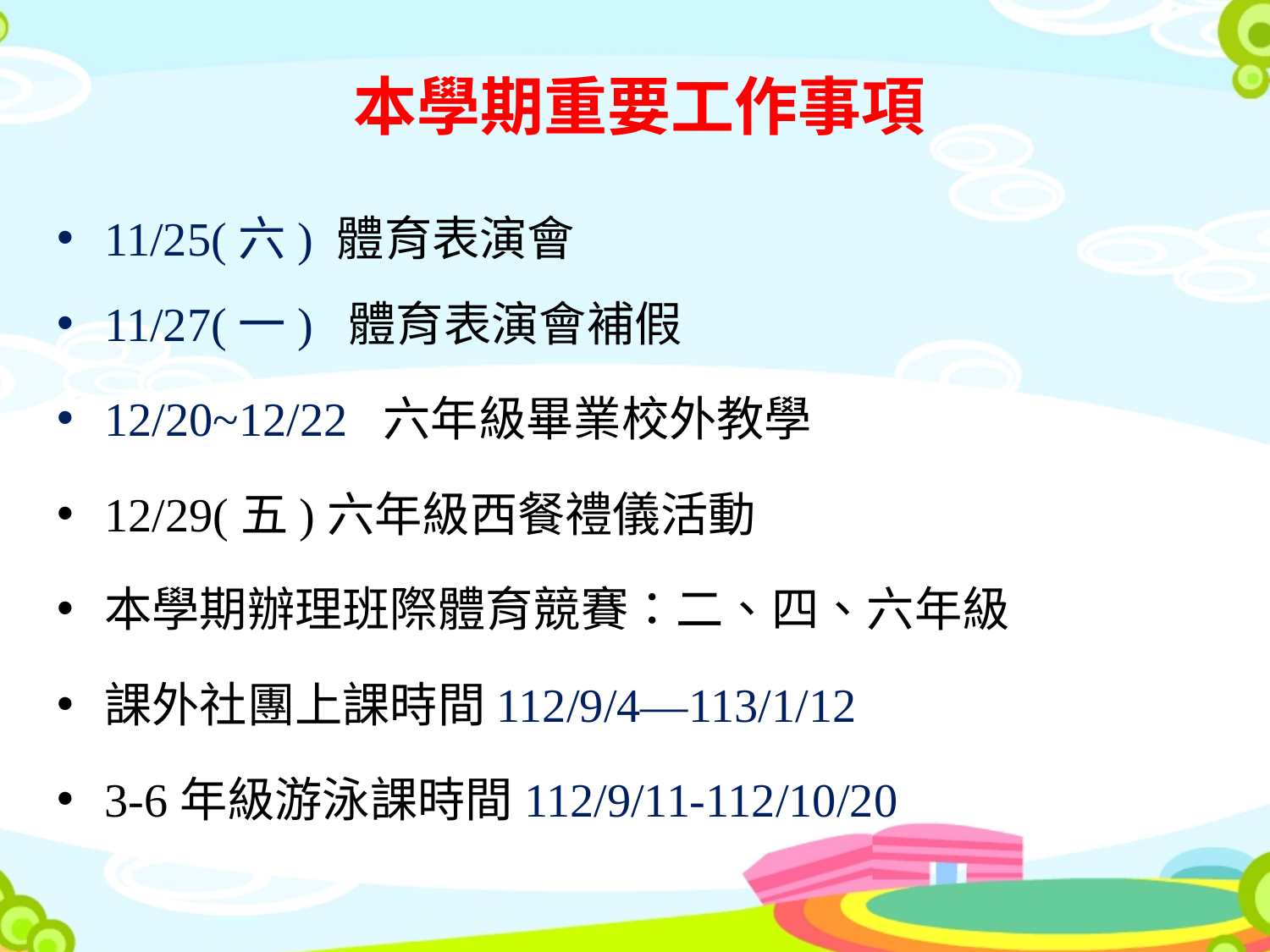

# 本學期重要工作事項
11/25(六) 體育表演會
11/27(一)  體育表演會補假
12/20~12/22  六年級畢業校外教學
12/29(五)六年級西餐禮儀活動
本學期辦理班際體育競賽：二、四、六年級
課外社團上課時間112/9/4—113/1/12
3-6年級游泳課時間112/9/11-112/10/20